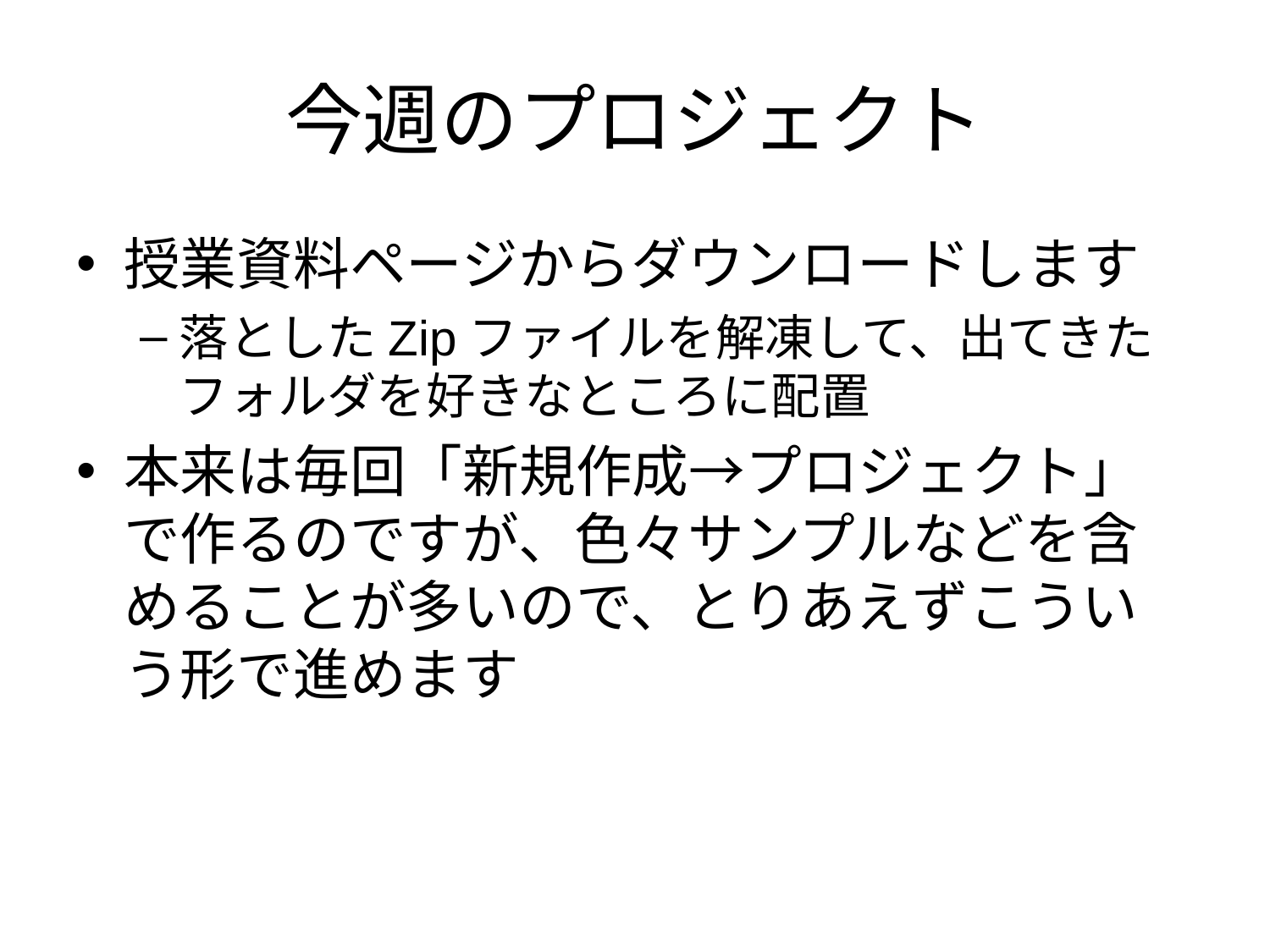

# 今週のプロジェクト
授業資料ページからダウンロードします
落としたZipファイルを解凍して、出てきたフォルダを好きなところに配置
本来は毎回「新規作成→プロジェクト」で作るのですが、色々サンプルなどを含めることが多いので、とりあえずこういう形で進めます